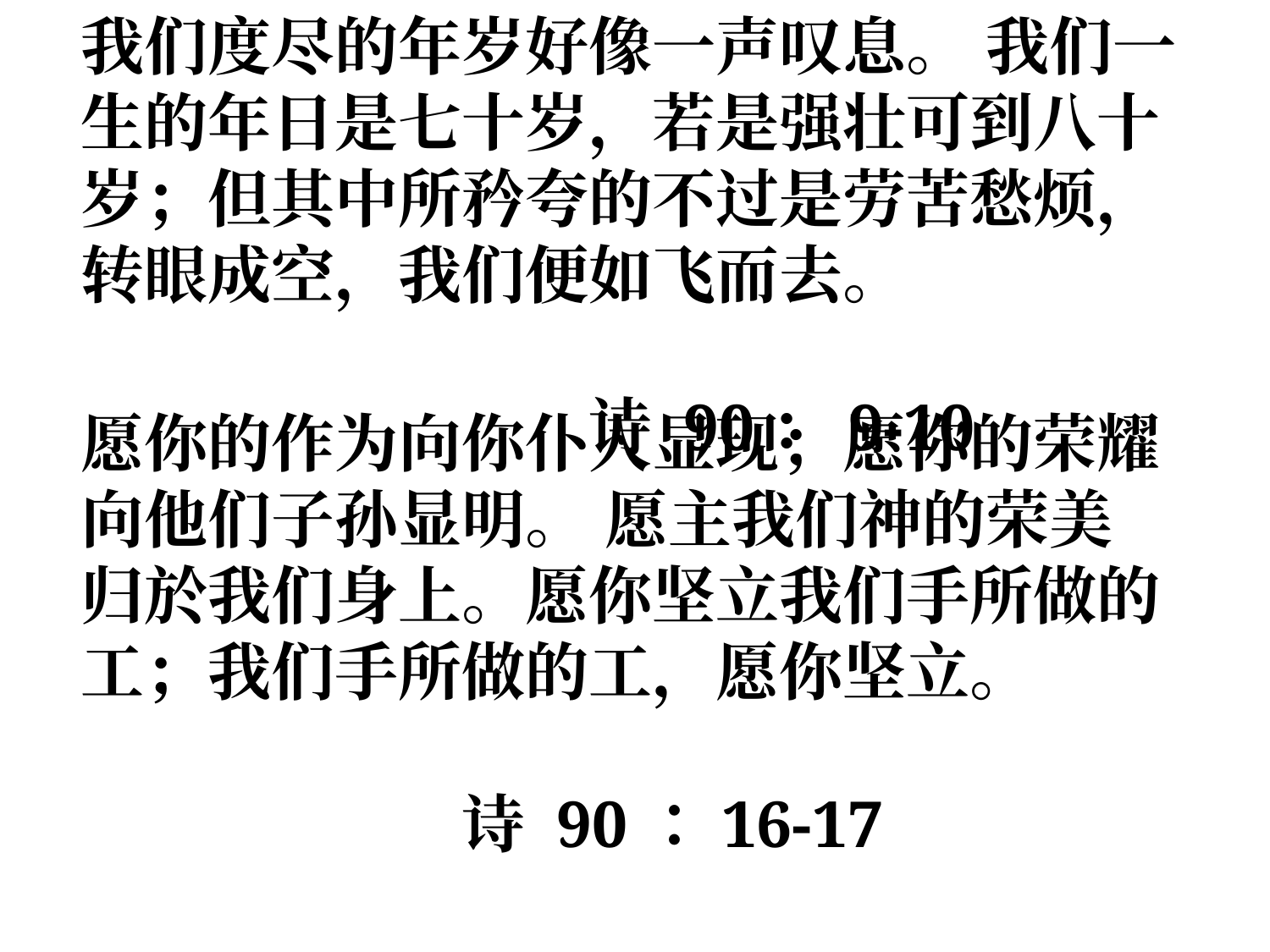

我们度尽的年岁好像一声叹息。 我们一生的年日是七十岁，若是强壮可到八十岁；但其中所矜夸的不过是劳苦愁烦，转眼成空，我们便如飞而去。 														诗 90：9-10
愿你的作为向你仆人显现；愿你的荣耀向他们子孙显明。 愿主我们神的荣美归於我们身上。愿你坚立我们手所做的工；我们手所做的工，愿你坚立。												诗 90：16-17